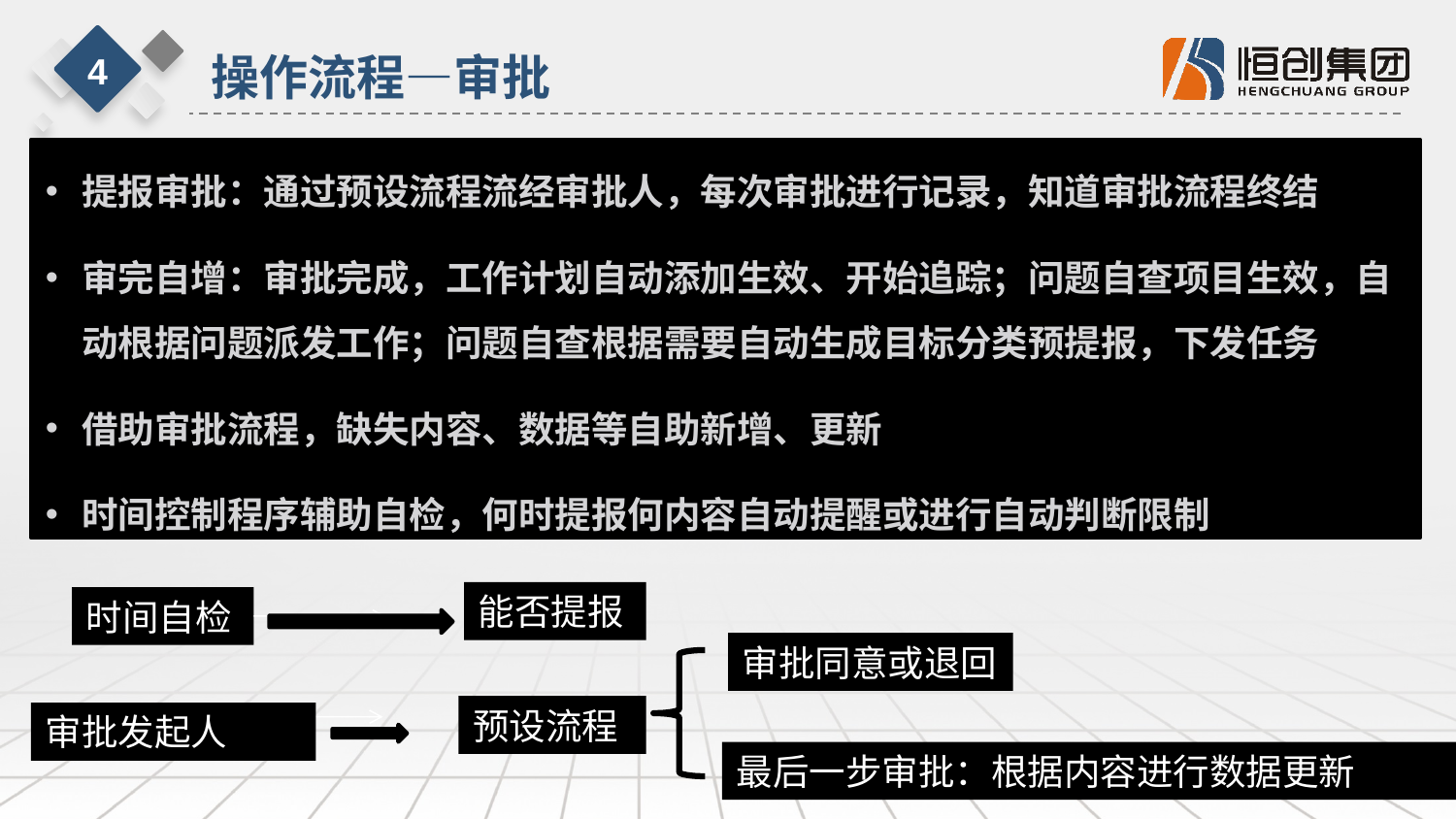

4

操作流程—审批
提报审批：通过预设流程流经审批人，每次审批进行记录，知道审批流程终结
审完自增：审批完成，工作计划自动添加生效、开始追踪；问题自查项目生效，自动根据问题派发工作；问题自查根据需要自动生成目标分类预提报，下发任务
借助审批流程，缺失内容、数据等自助新增、更新
时间控制程序辅助自检，何时提报何内容自动提醒或进行自动判断限制
能否提报
时间自检

审批同意或退回

预设流程
审批发起人

最后一步审批：根据内容进行数据更新